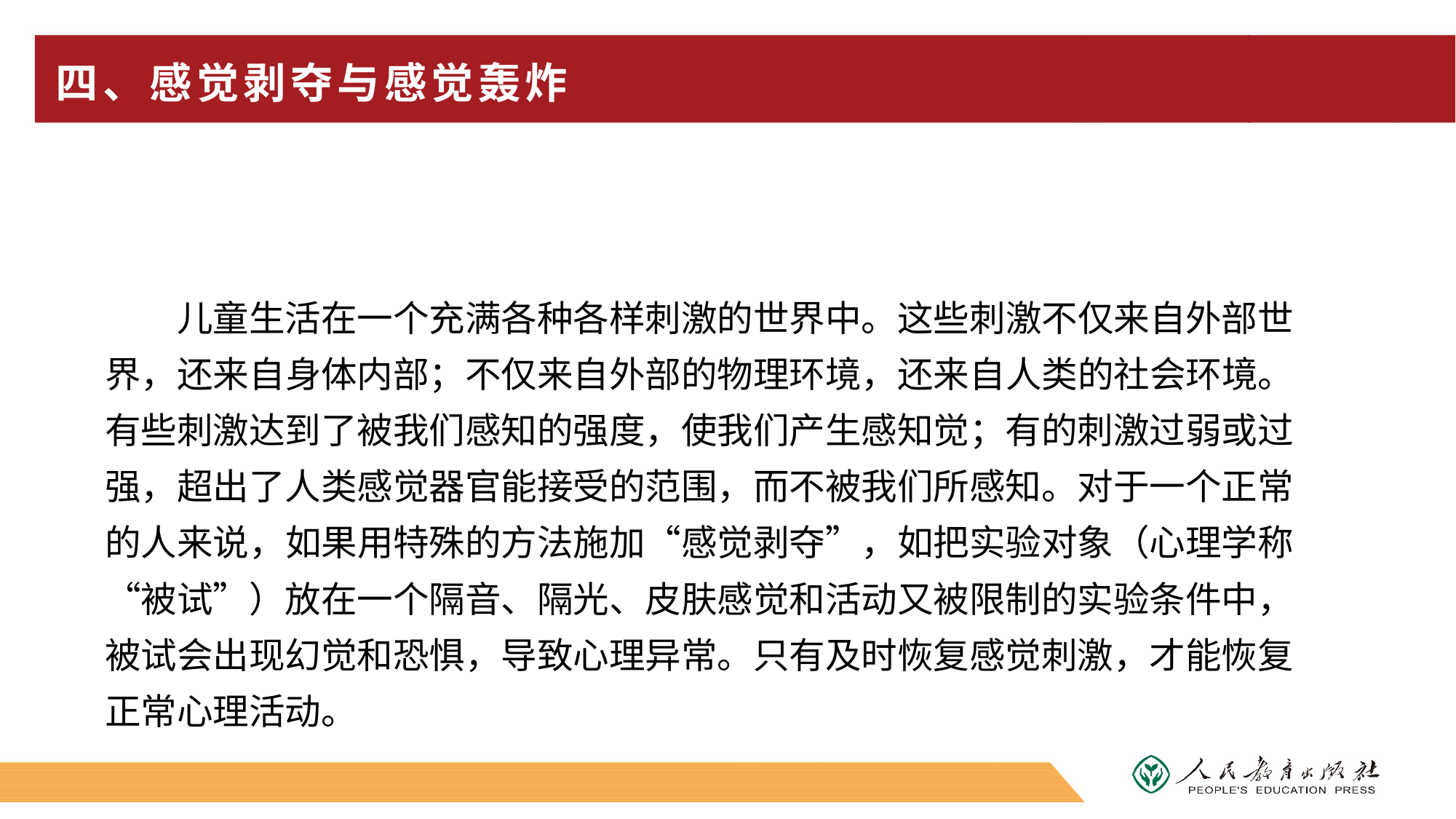

# 四、感觉剥夺与感觉轰炸

儿童生活在一个充满各种各样刺激的世界中。这些刺激不仅来自外部世界，还来自身体内部；不仅来自外部的物理环境，还来自人类的社会环境。有些刺激达到了被我们感知的强度，使我们产生感知觉；有的刺激过弱或过强，超出了人类感觉器官能接受的范围，而不被我们所感知。对于一个正常的人来说，如果用特殊的方法施加“感觉剥夺”，如把实验对象（心理学称“被试”）放在一个隔音、隔光、皮肤感觉和活动又被限制的实验条件中，被试会出现幻觉和恐惧，导致心理异常。只有及时恢复感觉刺激，才能恢复正常心理活动。